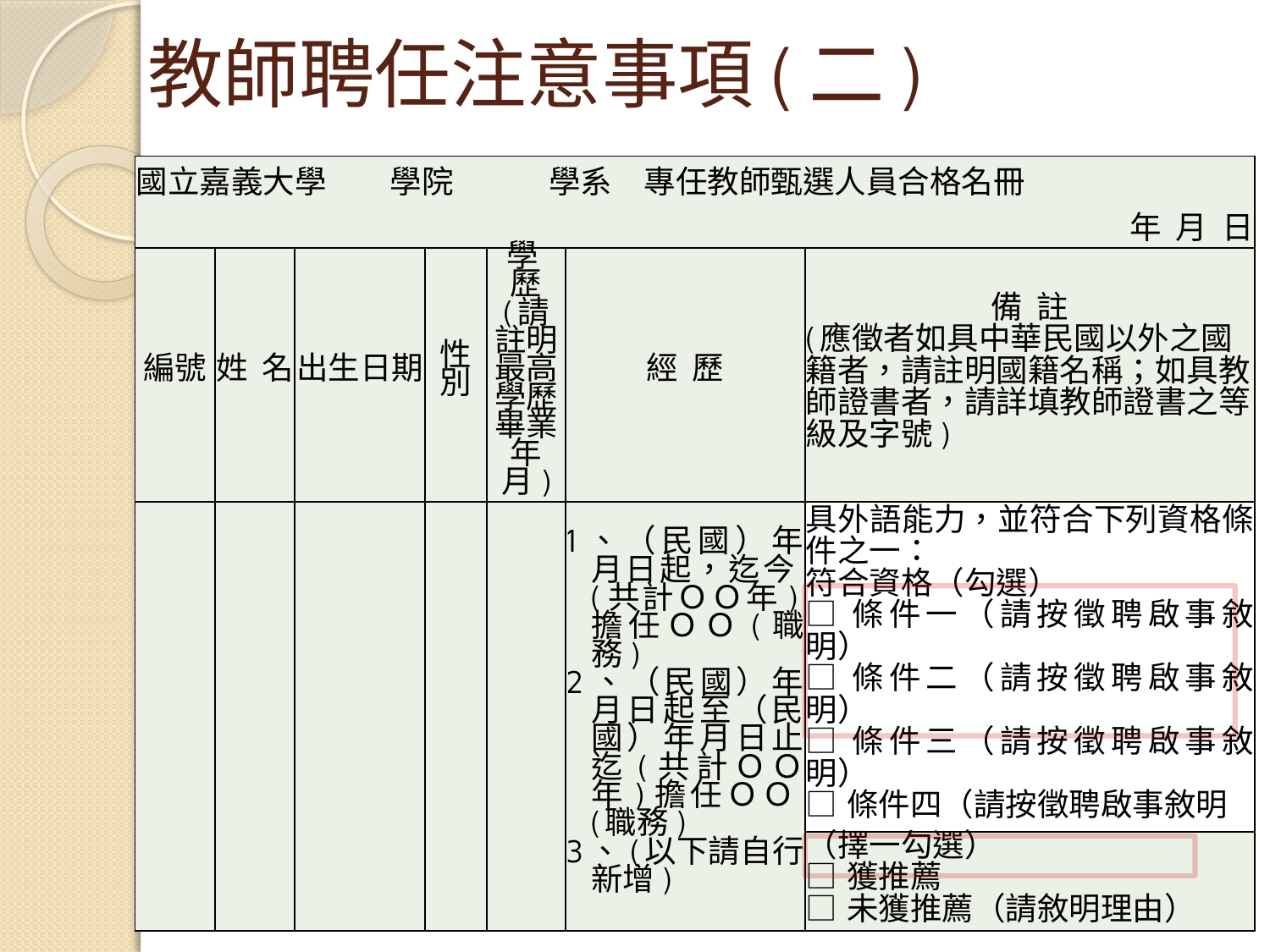

# 教師聘任注意事項(二)
| 國立嘉義大學　　學院　　　學系　專任教師甄選人員合格名冊 年 月 日 |  |  |  |  |  |  |
| --- | --- | --- | --- | --- | --- | --- |
| 編號 | 姓 名 | 出生日期 | 性別 | 學 歷 (請註明最高學歷畢業年月) | 經 歷 | 備 註 (應徵者如具中華民國以外之國籍者，請註明國籍名稱；如具教師證書者，請詳填教師證書之等級及字號) |
|  |  |  |  |  | 1、（民國）年月日起，迄今(共計ＯＯ年)擔任ＯＯ(職務) 2、（民國）年月日起至（民國）年月日止迄(共計ＯＯ年)擔任ＯＯ(職務) 3、(以下請自行新增) | 具外語能力，並符合下列資格條件之一： 符合資格（勾選） □條件一（請按徵聘啟事敘明） □條件二（請按徵聘啟事敘明） □條件三（請按徵聘啟事敘明） □條件四（請按徵聘啟事敘明 |
|  |  |  |  |  |  | （擇一勾選） □獲推薦 □未獲推薦（請敘明理由） |

7